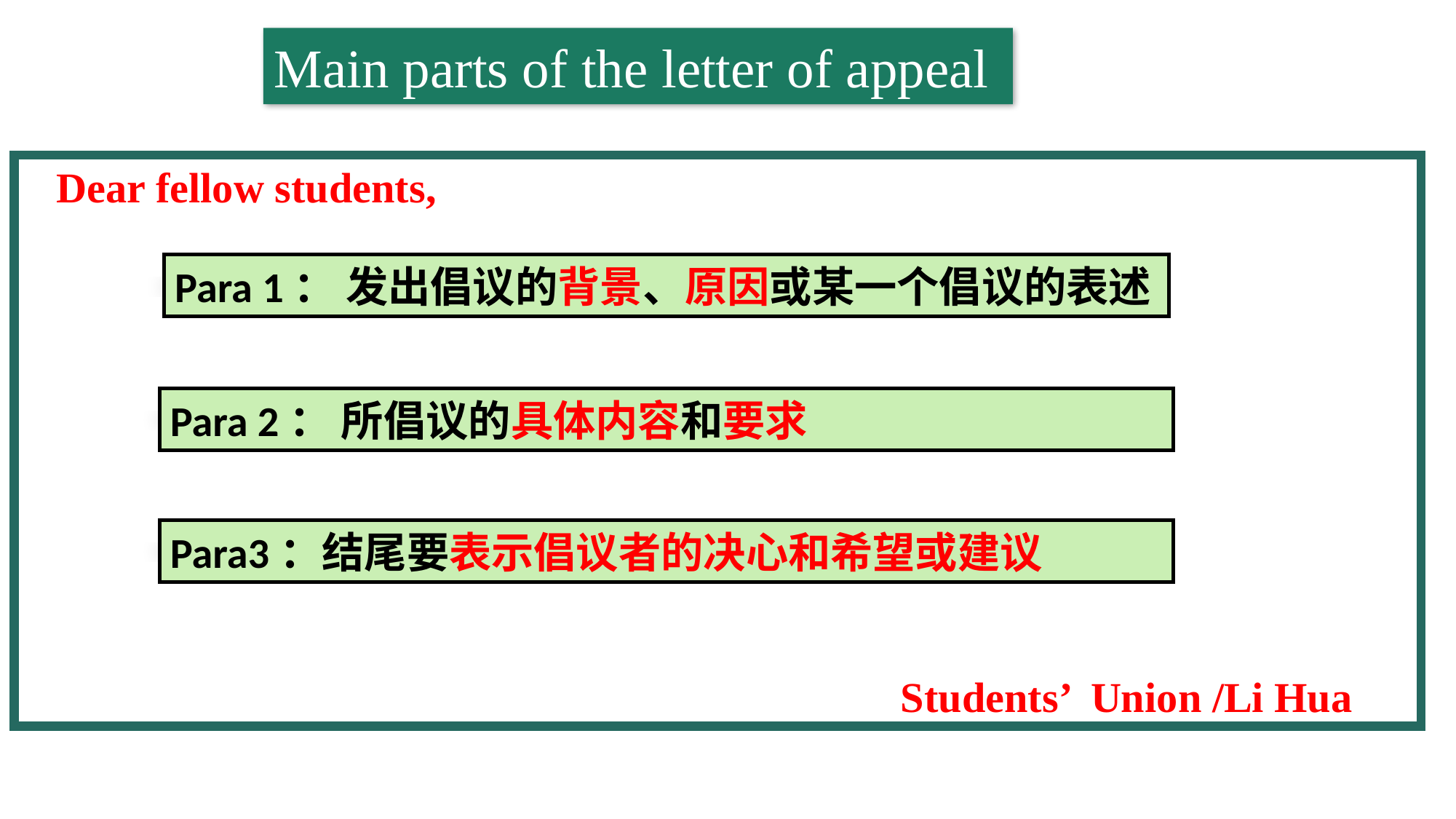

Main parts of the letter of appeal
Dear fellow students,

                                                                                Students’  Union /Li Hua
Para 1： 发出倡议的背景、原因或某一个倡议的表述
Para 2： 所倡议的具体内容和要求
Para3：结尾要表示倡议者的决心和希望或建议